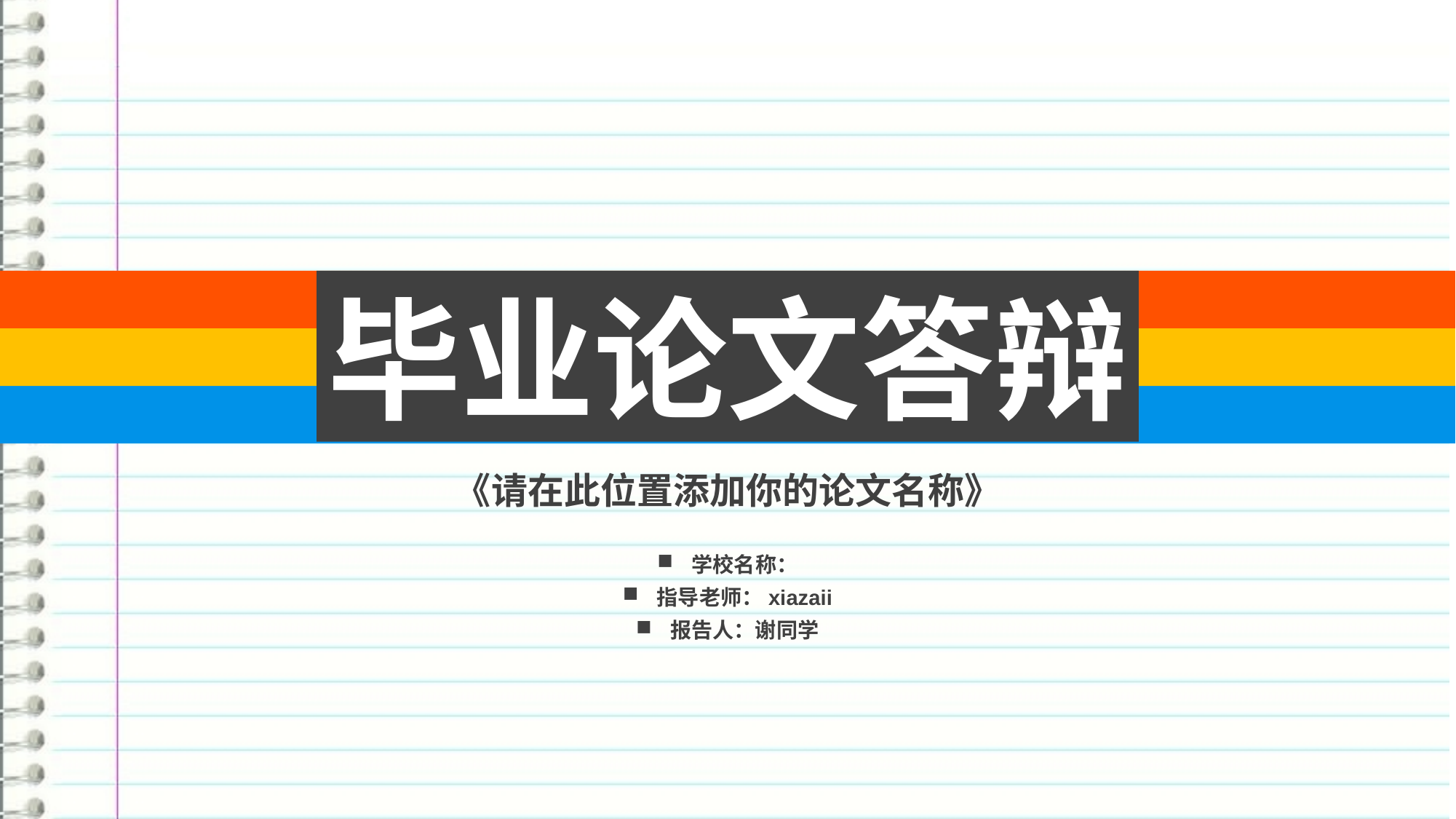

毕业论文答辩
《请在此位置添加你的论文名称》
学校名称：
指导老师：xiazaii
报告人：谢同学